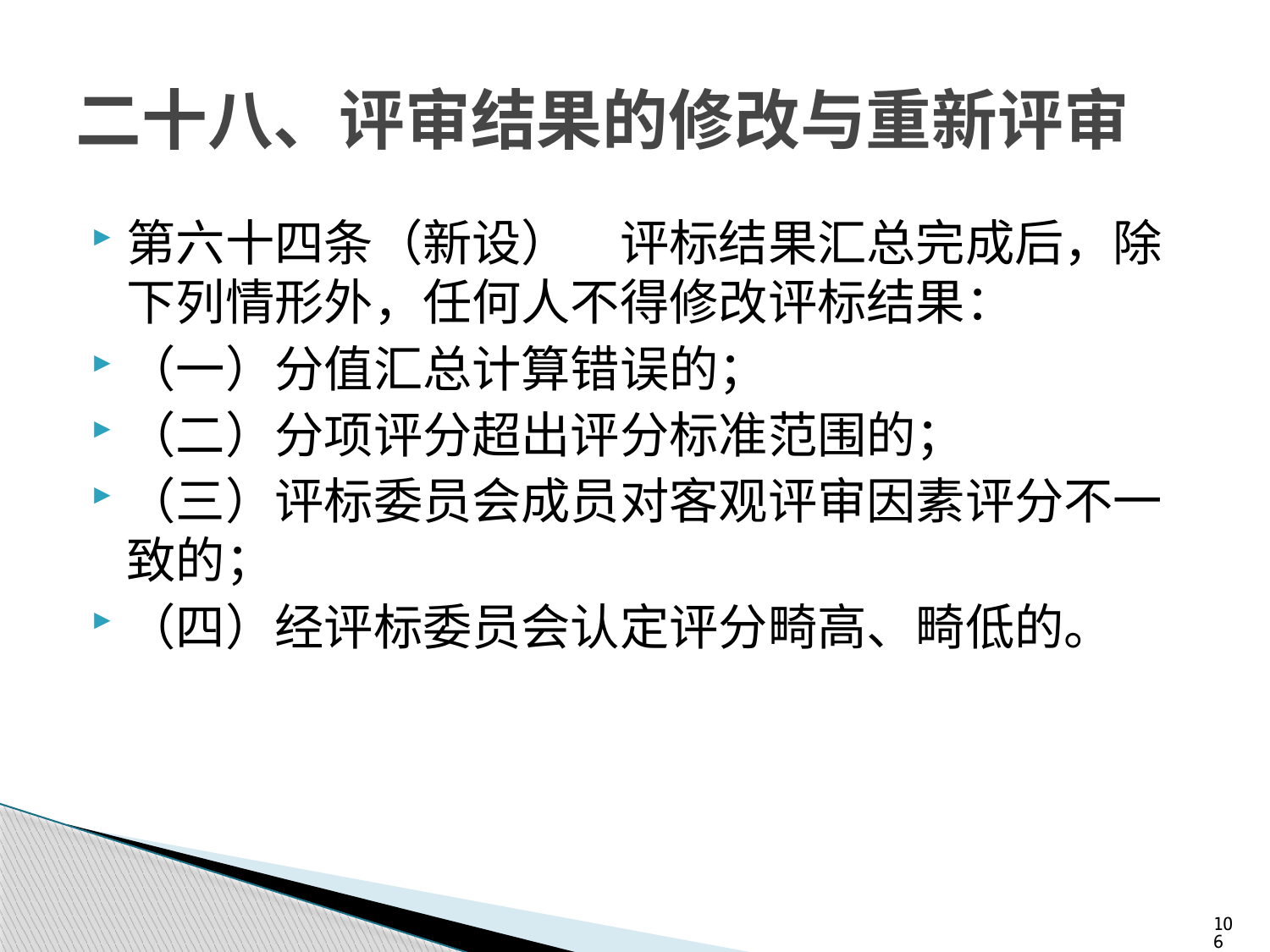

# 二十八、评审结果的修改与重新评审
第六十四条（新设）　评标结果汇总完成后，除下列情形外，任何人不得修改评标结果：
（一）分值汇总计算错误的；
（二）分项评分超出评分标准范围的；
（三）评标委员会成员对客观评审因素评分不一致的；
（四）经评标委员会认定评分畸高、畸低的。
106